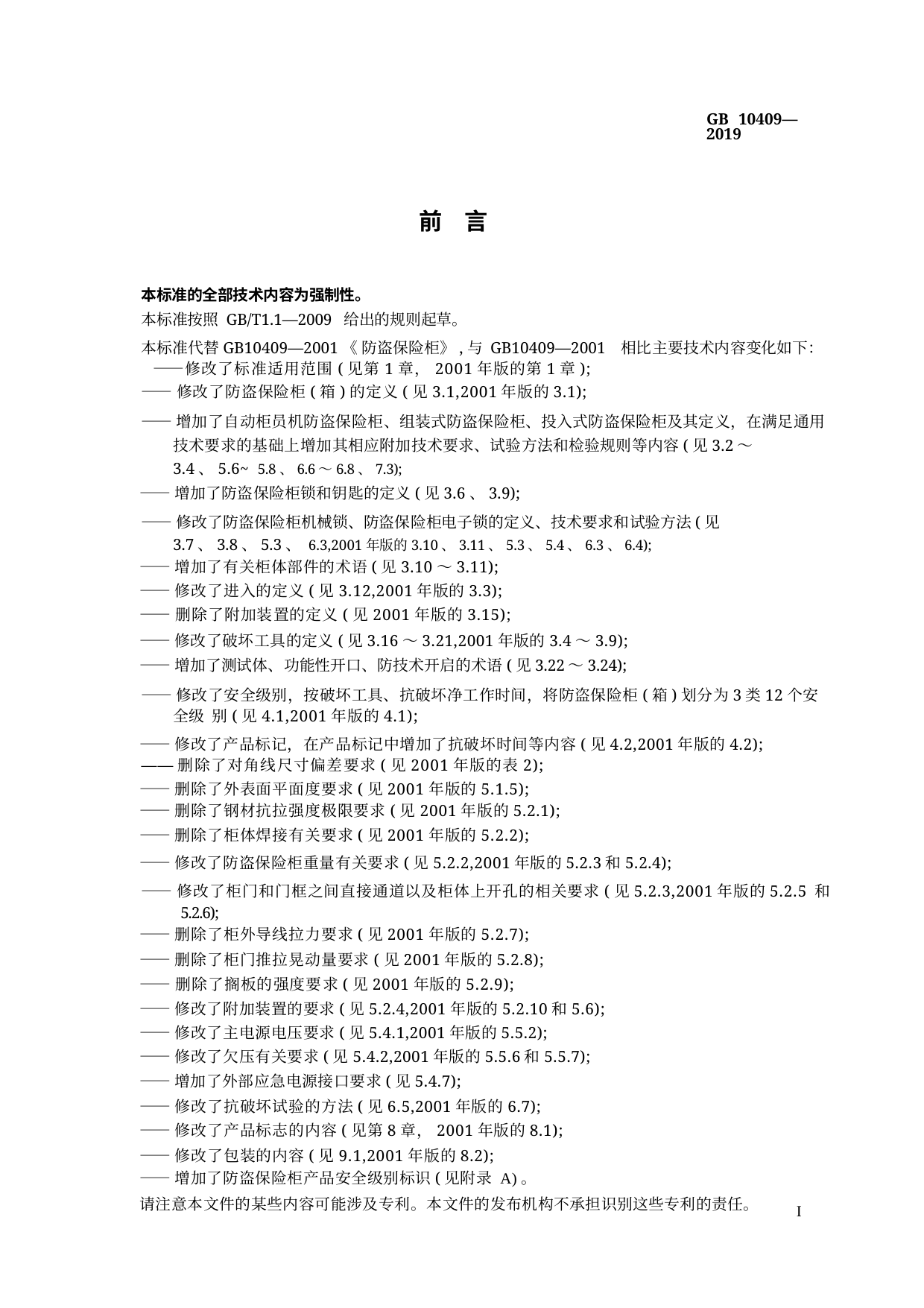

GB 10409—2019

前    言

本标准的全部技术内容为强制性。
本标准按照 GB/T1.1—2009  给出的规则起草。
本标准代替GB10409—2001《 防盗保险柜》,与 GB10409—2001 相比主要技术内容变化如下：      ——修改了标准适用范围(见第1章，2001年版的第1章);
——修改了防盗保险柜(箱)的定义(见3.1,2001年版的3.1);
——增加了自动柜员机防盗保险柜、组装式防盗保险柜、投入式防盗保险柜及其定义，在满足通用  技术要求的基础上增加其相应附加技术要求、试验方法和检验规则等内容(见3.2～3.4、5.6~  5.8、6.6～6.8、7.3);
——增加了防盗保险柜锁和钥匙的定义(见3.6、3.9);
——修改了防盗保险柜机械锁、防盗保险柜电子锁的定义、技术要求和试验方法(见3.7、3.8、5.3、 6.3,2001年版的3.10、3.11、5.3、5.4、6.3、6.4);
——增加了有关柜体部件的术语(见3.10～3.11);
——修改了进入的定义(见3.12,2001年版的3.3);
——删除了附加装置的定义(见2001年版的3.15);
——修改了破坏工具的定义(见3.16～3.21,2001年版的3.4～3.9);
——增加了测试体、功能性开口、防技术开启的术语(见3.22～3.24);
——修改了安全级别，按破坏工具、抗破坏净工作时间，将防盗保险柜(箱)划分为3类12个安全级  别(见4.1,2001年版的4.1);
——修改了产品标记，在产品标记中增加了抗破坏时间等内容(见4.2,2001年版的4.2);         ——删除了对角线尺寸偏差要求(见2001年版的表2);
——删除了外表面平面度要求(见2001年版的5.1.5);
——删除了钢材抗拉强度极限要求(见2001年版的5.2.1);
——删除了柜体焊接有关要求(见2001年版的5.2.2);
——修改了防盗保险柜重量有关要求(见5.2.2,2001年版的5.2.3和5.2.4);
——修改了柜门和门框之间直接通道以及柜体上开孔的相关要求(见5.2.3,2001年版的5.2.5 和  5.2.6);
——删除了柜外导线拉力要求(见2001年版的5.2.7);
——删除了柜门推拉晃动量要求(见2001年版的5.2.8);
——删除了搁板的强度要求(见2001年版的5.2.9);
——修改了附加装置的要求(见5.2.4,2001年版的5.2.10和5.6);
——修改了主电源电压要求(见5.4.1,2001年版的5.5.2);
——修改了欠压有关要求(见5.4.2,2001年版的5.5.6和5.5.7);
——增加了外部应急电源接口要求(见5.4.7);
——修改了抗破坏试验的方法(见6.5,2001年版的6.7);
——修改了产品标志的内容(见第8章，2001年版的8.1);
——修改了包装的内容(见9.1,2001年版的8.2);
——增加了防盗保险柜产品安全级别标识(见附录 A)。

请注意本文件的某些内容可能涉及专利。本文件的发布机构不承担识别这些专利的责任。

I